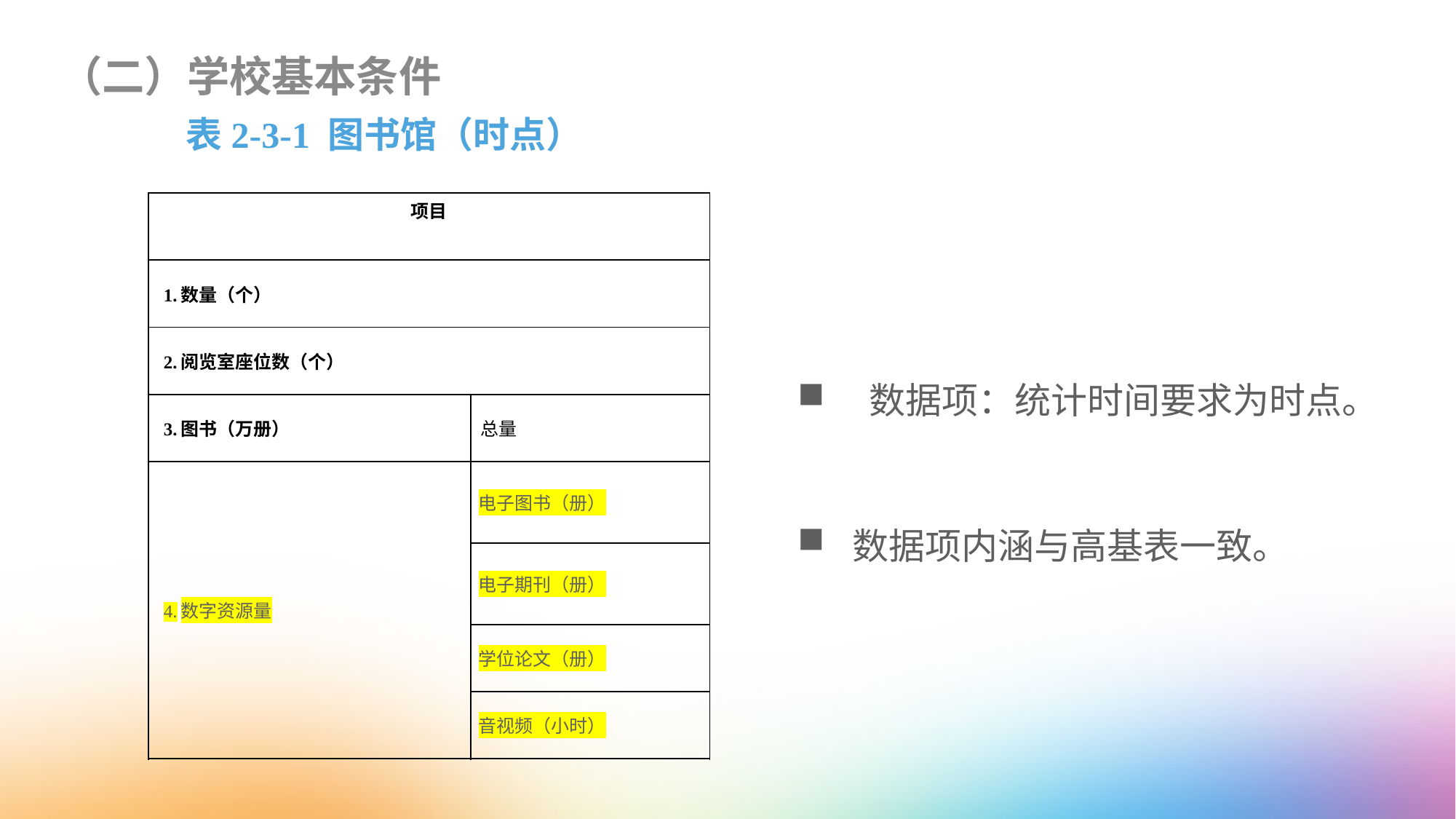

（二）学校基本条件
表2-3-1 图书馆（时点）
| 项目 |  |
| --- | --- |
| 1.数量（个） |  |
| 2.阅览室座位数（个） |  |
| 3.图书（万册） | 总量 |
| 4.数字资源量 | 电子图书（册） |
|  | 电子期刊（册） |
|  | 学位论文（册） |
|  | 音视频（小时） |
 数据项：统计时间要求为时点。

数据项内涵与高基表一致。